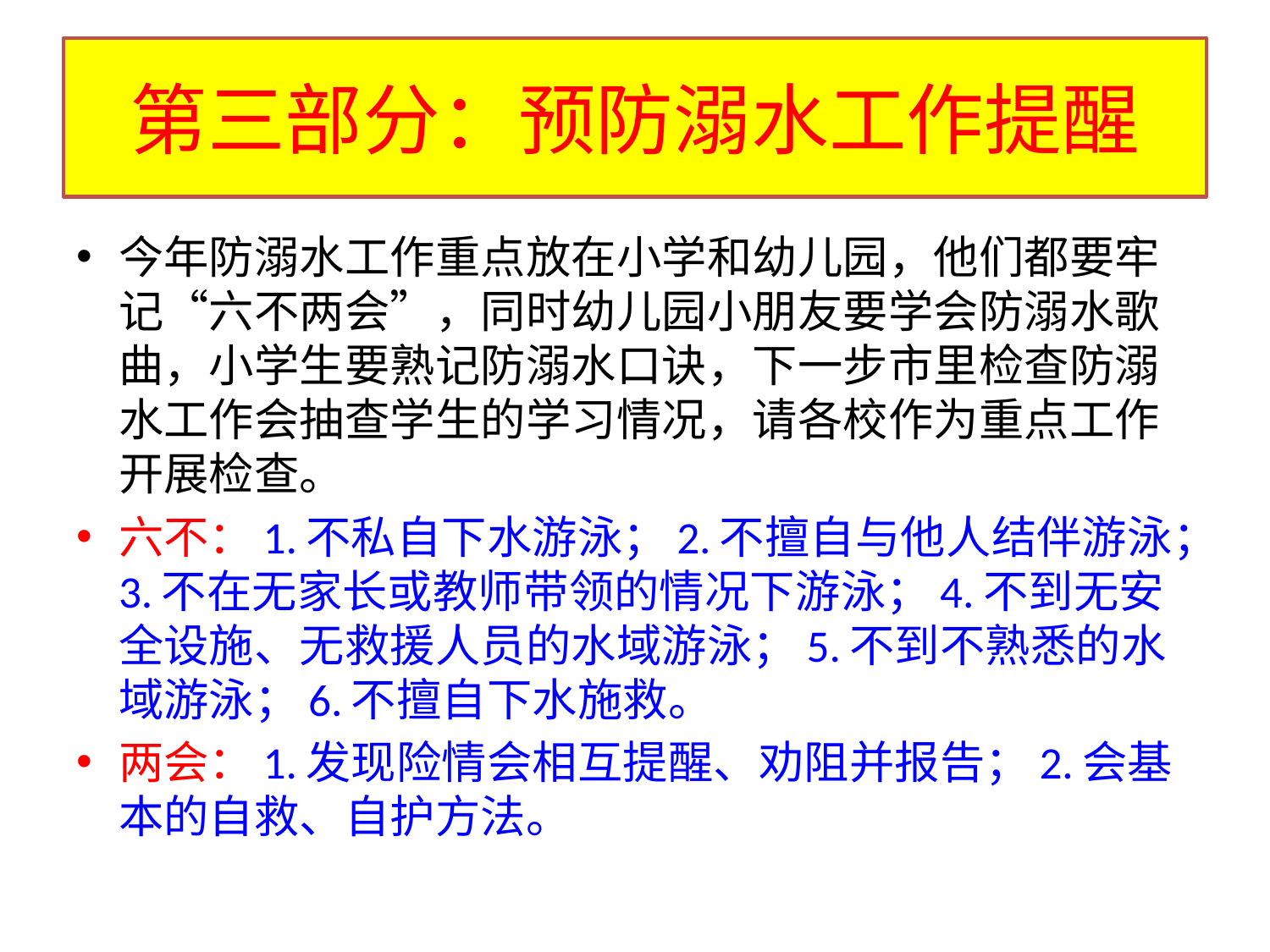

# 第三部分：预防溺水工作提醒
今年防溺水工作重点放在小学和幼儿园，他们都要牢记“六不两会”，同时幼儿园小朋友要学会防溺水歌曲，小学生要熟记防溺水口诀，下一步市里检查防溺水工作会抽查学生的学习情况，请各校作为重点工作开展检查。
六不：1.不私自下水游泳；2.不擅自与他人结伴游泳；3.不在无家长或教师带领的情况下游泳；4.不到无安全设施、无救援人员的水域游泳；5.不到不熟悉的水域游泳；6.不擅自下水施救。
两会：1.发现险情会相互提醒、劝阻并报告；2.会基本的自救、自护方法。